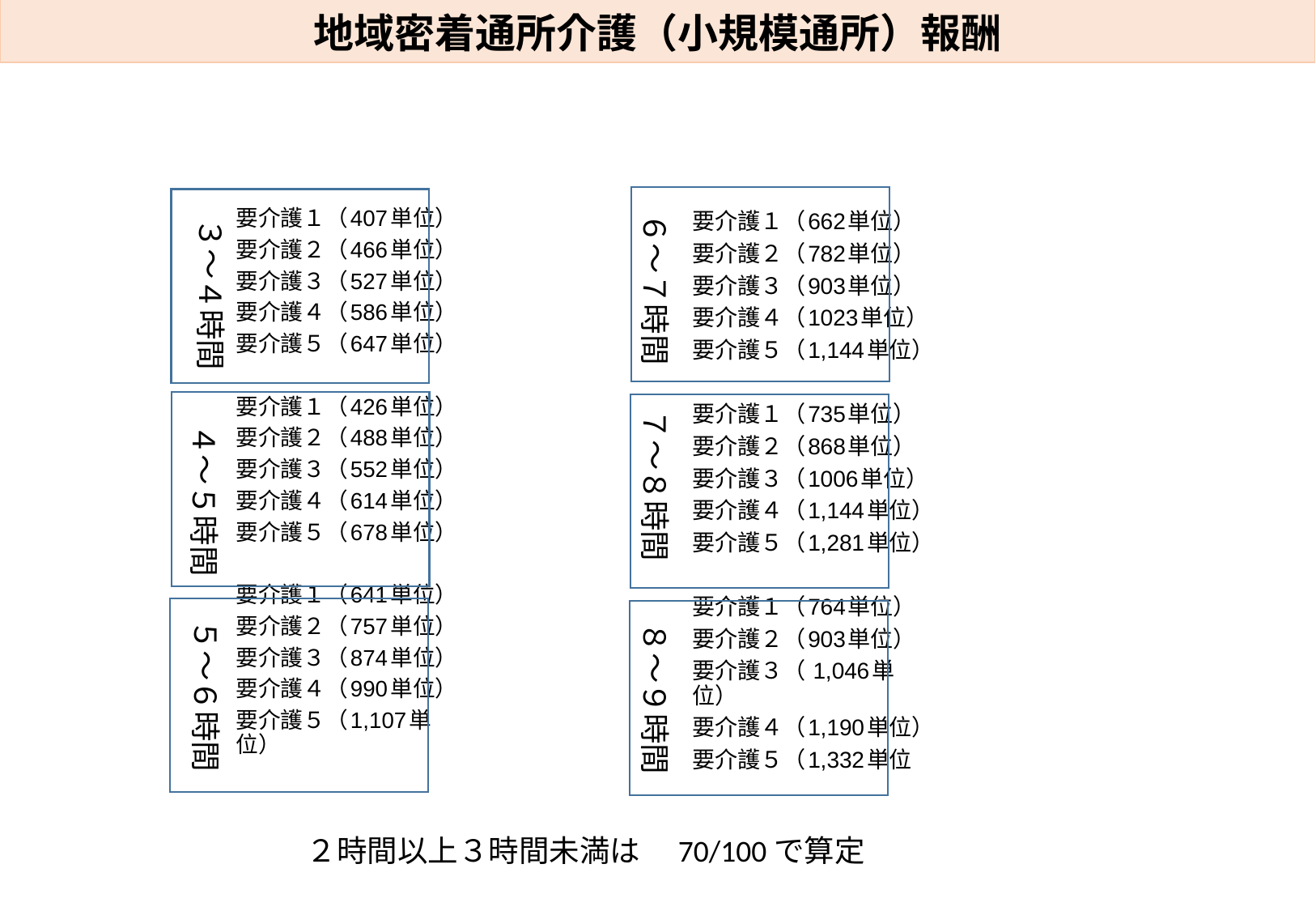

地域密着通所介護（小規模通所）報酬

要介護１（407単位）
要介護２（466単位）
要介護３（527単位）
要介護４（586単位）
要介護５（647単位）

要介護１（426単位）
要介護２（488単位）
要介護３（552単位）
要介護４（614単位）
要介護５（678単位）

要介護１（641単位）
要介護２（757単位）
要介護３（874単位）
要介護４（990単位）
要介護５（1,107単位）
６～７時間
要介護１（662単位）
要介護２（782単位）
要介護３（903単位）
要介護４（1023単位）
要介護５（1,144単位）

要介護１（735単位）
要介護２（868単位）
要介護３（1006単位）
要介護４（1,144単位）
要介護５（1,281単位）

要介護１（764単位）
要介護２（903単位）
要介護３（ 1,046単位）
要介護４（1,190単位）
要介護５（1,332単位

３～４時間

７～８時間
４～５時間

５～６時間
８～９時間
２時間以上３時間未満は　70/100で算定